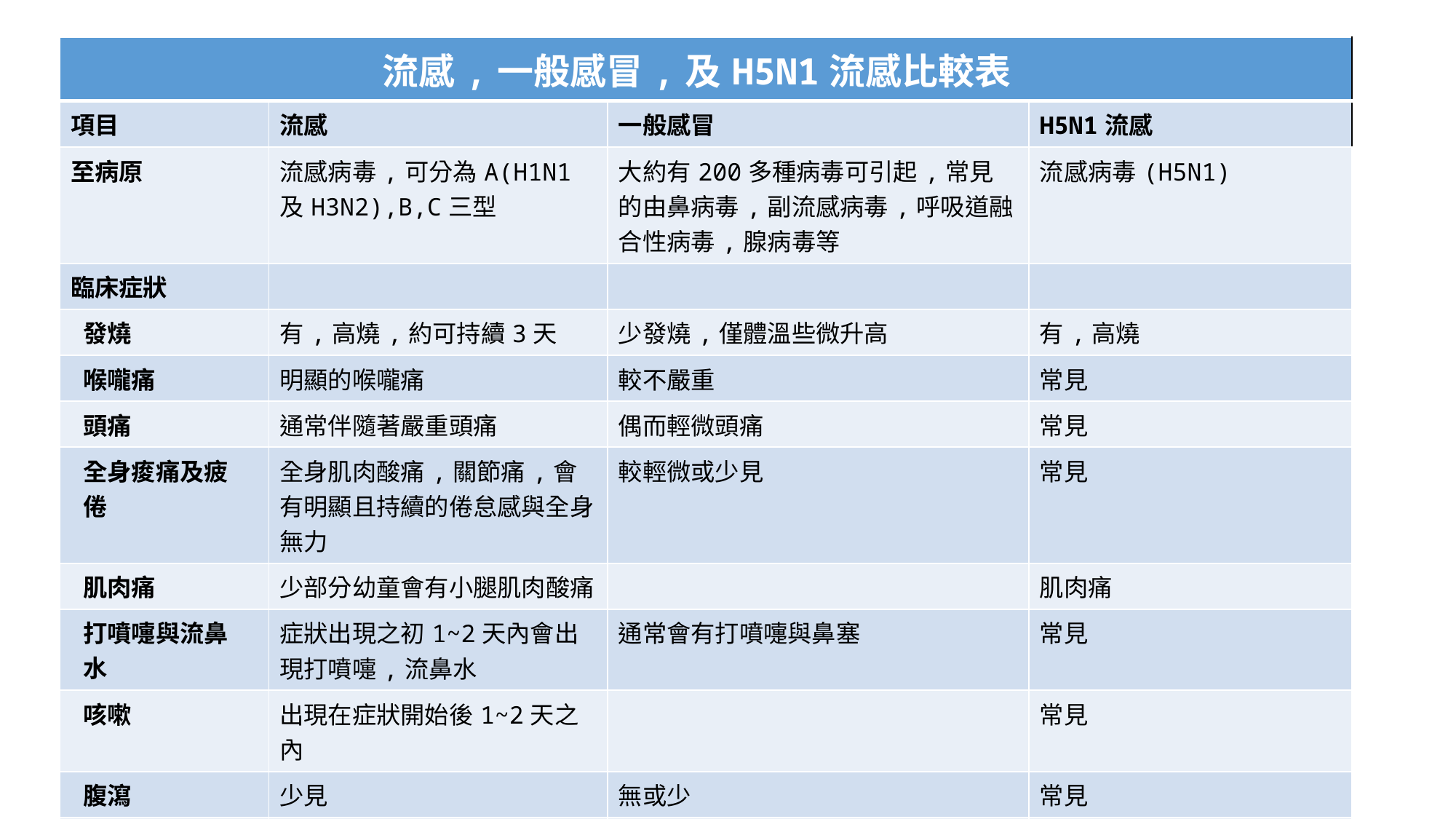

| 流感,一般感冒,及H5N1流感比較表 |  |  |  |
| --- | --- | --- | --- |
| 項目 | 流感 | 一般感冒 | H5N1流感 |
| 至病原 | 流感病毒,可分為A(H1N1及H3N2),B,C三型 | 大約有200多種病毒可引起,常見的由鼻病毒,副流感病毒,呼吸道融合性病毒,腺病毒等 | 流感病毒(H5N1) |
| 臨床症狀 |  |  |  |
| 發燒 | 有,高燒,約可持續3天 | 少發燒,僅體溫些微升高 | 有,高燒 |
| 喉嚨痛 | 明顯的喉嚨痛 | 較不嚴重 | 常見 |
| 頭痛 | 通常伴隨著嚴重頭痛 | 偶而輕微頭痛 | 常見 |
| 全身痠痛及疲 倦 | 全身肌肉酸痛,關節痛,會有明顯且持續的倦怠感與全身無力 | 較輕微或少見 | 常見 |
| 肌肉痛 | 少部分幼童會有小腿肌肉酸痛 |  | 肌肉痛 |
| 打噴嚏與流鼻 水 | 症狀出現之初1~2天內會出現打噴嚏,流鼻水 | 通常會有打噴嚏與鼻塞 | 常見 |
| 咳嗽 | 出現在症狀開始後1~2天之內 |  | 常見 |
| 腹瀉 | 少見 | 無或少 | 常見 |
| 其它 | 寒顫 |  | 肺炎,呼吸困難,呼吸衰竭,多重器官衰竭及死亡 |
| 潛伏期 | 約1~4天 | 約1天 | 2~8天 |